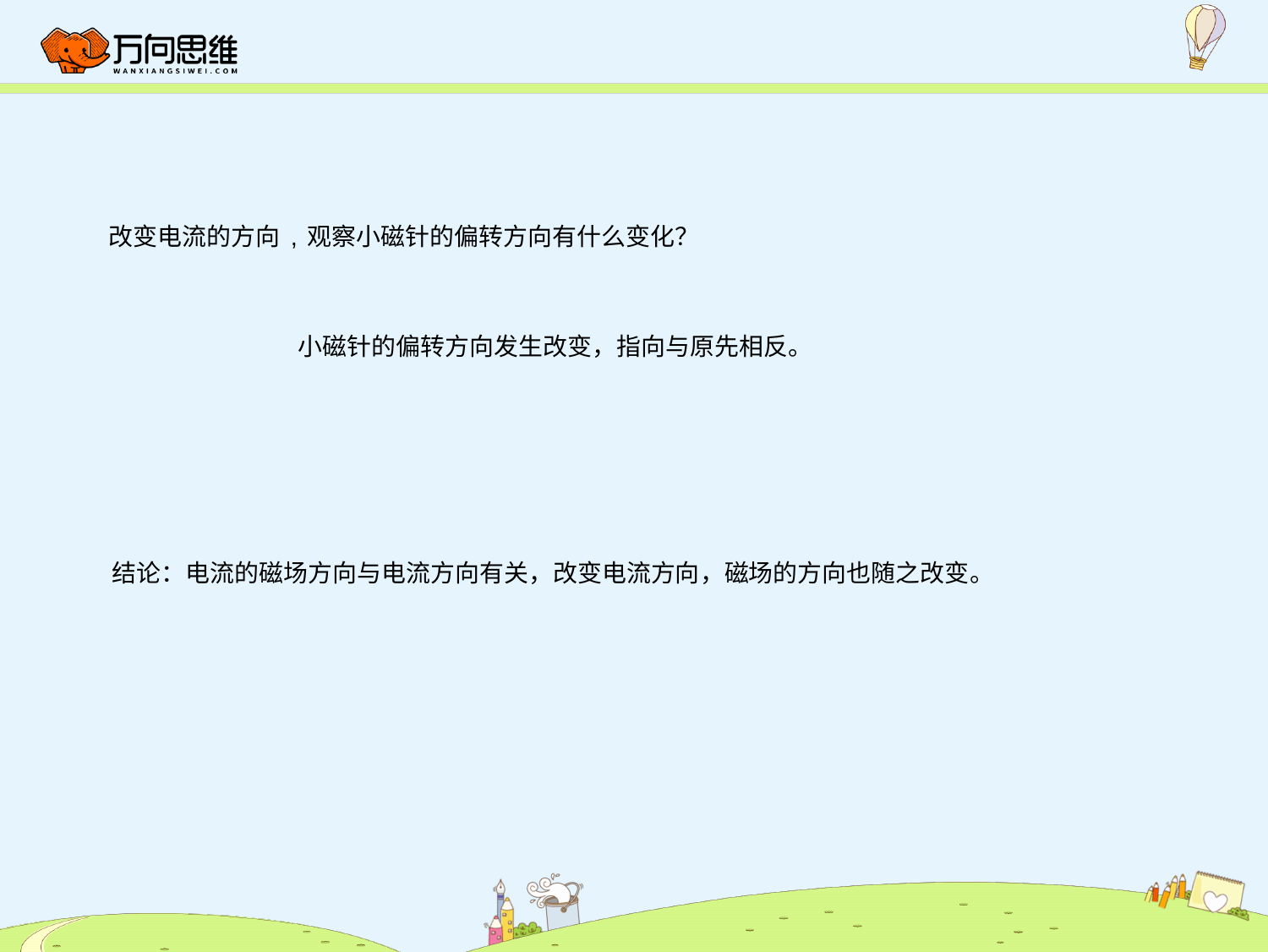

改变电流的方向,观察小磁针的偏转方向有什么变化？
小磁针的偏转方向发生改变，指向与原先相反。
结论：电流的磁场方向与电流方向有关，改变电流方向，磁场的方向也随之改变。